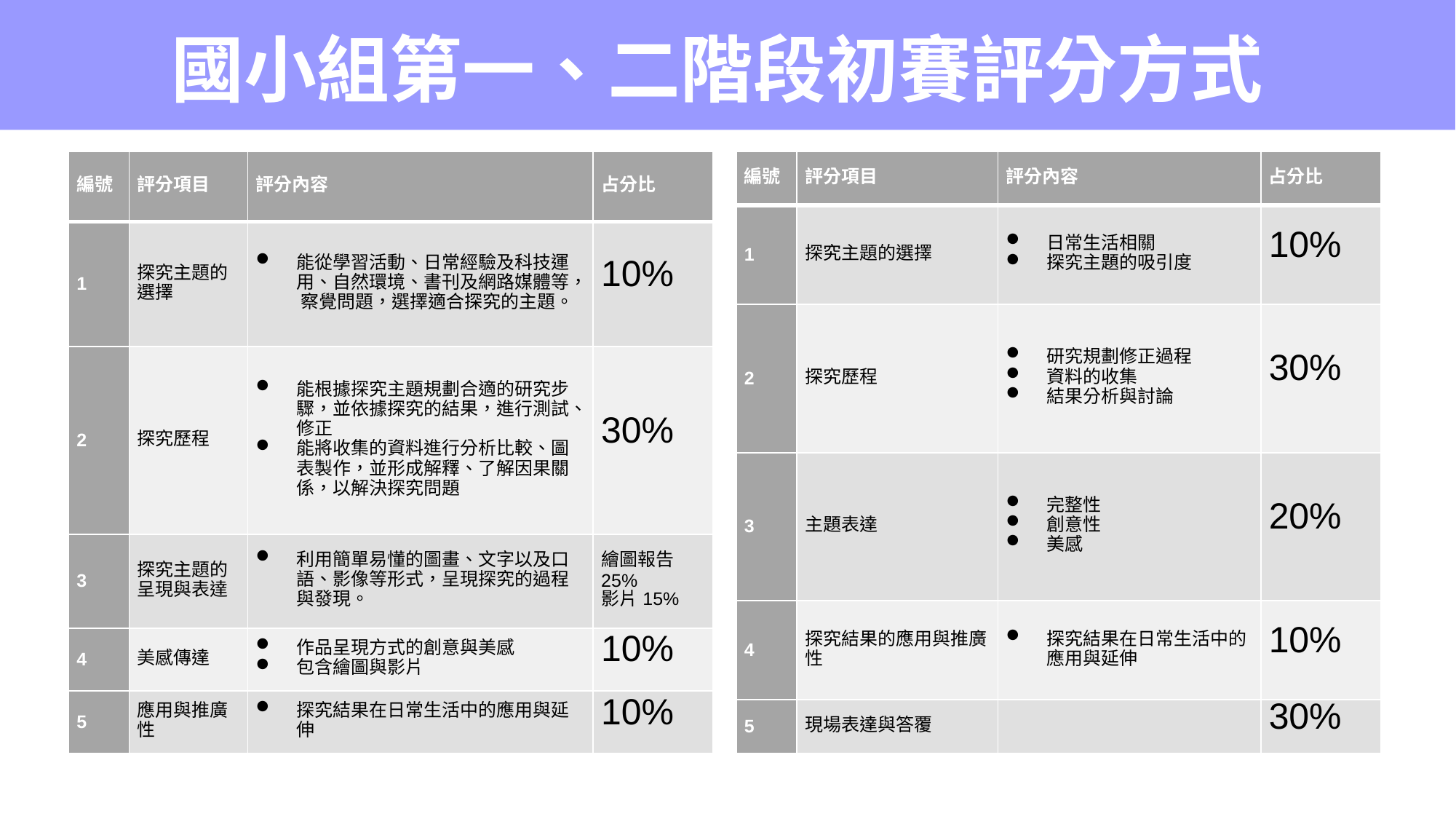

國小組第一、二階段初賽評分方式
| 編號 | 評分項目 | 評分內容 | 占分比 |
| --- | --- | --- | --- |
| 1 | 探究主題的選擇 | 能從學習活動、日常經驗及科技運用、自然環境、書刊及網路媒體等， 察覺問題，選擇適合探究的主題。 | 10% |
| 2 | 探究歷程 | 能根據探究主題規劃合適的研究步驟，並依據探究的結果，進行測試、修正 能將收集的資料進行分析比較、圖表製作，並形成解釋、了解因果關係，以解決探究問題 | 30% |
| 3 | 探究主題的呈現與表達 | 利用簡單易懂的圖畫、文字以及口語、影像等形式，呈現探究的過程與發現。 | 繪圖報告25% 影片15% |
| 4 | 美感傳達 | 作品呈現方式的創意與美感 包含繪圖與影片 | 10% |
| 5 | 應用與推廣性 | 探究結果在日常生活中的應用與延伸 | 10% |
| 編號 | 評分項目 | 評分內容 | 占分比 |
| --- | --- | --- | --- |
| 1 | 探究主題的選擇 | 日常生活相關 探究主題的吸引度 | 10% |
| 2 | 探究歷程 | 研究規劃修正過程 資料的收集 結果分析與討論 | 30% |
| 3 | 主題表達 | 完整性 創意性 美感 | 20% |
| 4 | 探究結果的應用與推廣性 | 探究結果在日常生活中的應用與延伸 | 10% |
| 5 | 現場表達與答覆 |  | 30% |